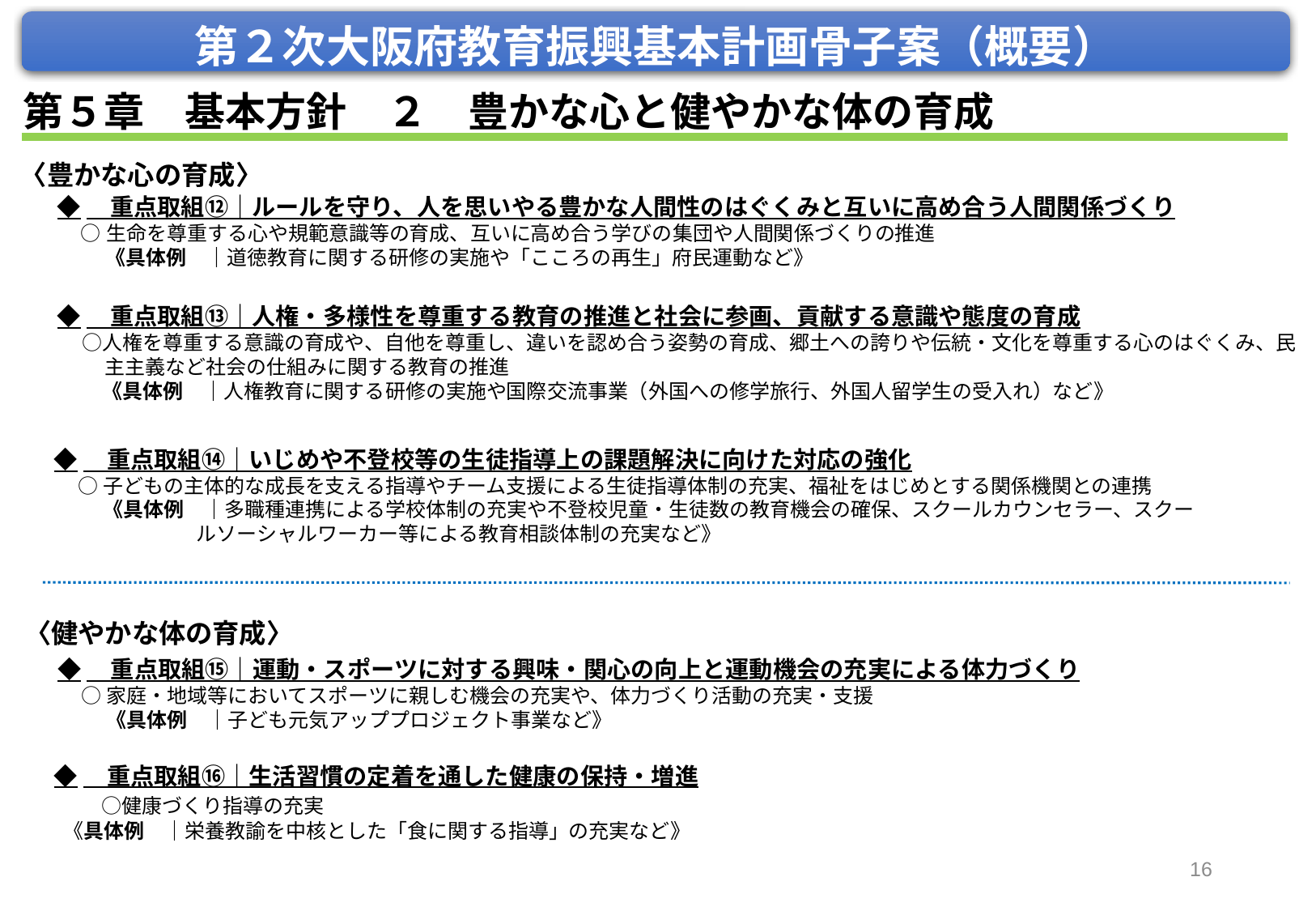

第２次大阪府教育振興基本計画骨子案（概要）
第５章　基本方針　２　豊かな心と健やかな体の育成
〈豊かな心の育成〉
◆　重点取組⑫｜ルールを守り、人を思いやる豊かな人間性のはぐくみと互いに高め合う人間関係づくり
○生命を尊重する心や規範意識等の育成、互いに高め合う学びの集団や人間関係づくりの推進
　 《具体例　｜道徳教育に関する研修の実施や「こころの再生」府民運動など》

◆　重点取組⑬｜人権・多様性を尊重する教育の推進と社会に参画、貢献する意識や態度の育成
　 ○人権を尊重する意識の育成や、自他を尊重し、違いを認め合う姿勢の育成、郷土への誇りや伝統・文化を尊重する心のはぐくみ、民主主義など社会の仕組みに関する教育の推進
 《具体例　｜人権教育に関する研修の実施や国際交流事業（外国への修学旅行、外国人留学生の受入れ）など》

◆　重点取組⑭｜いじめや不登校等の生徒指導上の課題解決に向けた対応の強化
○子どもの主体的な成長を支える指導やチーム支援による生徒指導体制の充実、福祉をはじめとする関係機関との連携
　 《具体例　｜多職種連携による学校体制の充実や不登校児童・生徒数の教育機会の確保、スクールカウンセラー、スクールソーシャルワーカー等による教育相談体制の充実など》
〈健やかな体の育成〉
◆　重点取組⑮｜運動・スポーツに対する興味・関心の向上と運動機会の充実による体力づくり
○家庭・地域等においてスポーツに親しむ機会の充実や、体力づくり活動の充実・支援
　 《具体例　｜子ども元気アッププロジェクト事業など》

◆　重点取組⑯｜生活習慣の定着を通した健康の保持・増進
　　○健康づくり指導の充実
 《具体例　｜栄養教諭を中核とした「食に関する指導」の充実など》
16